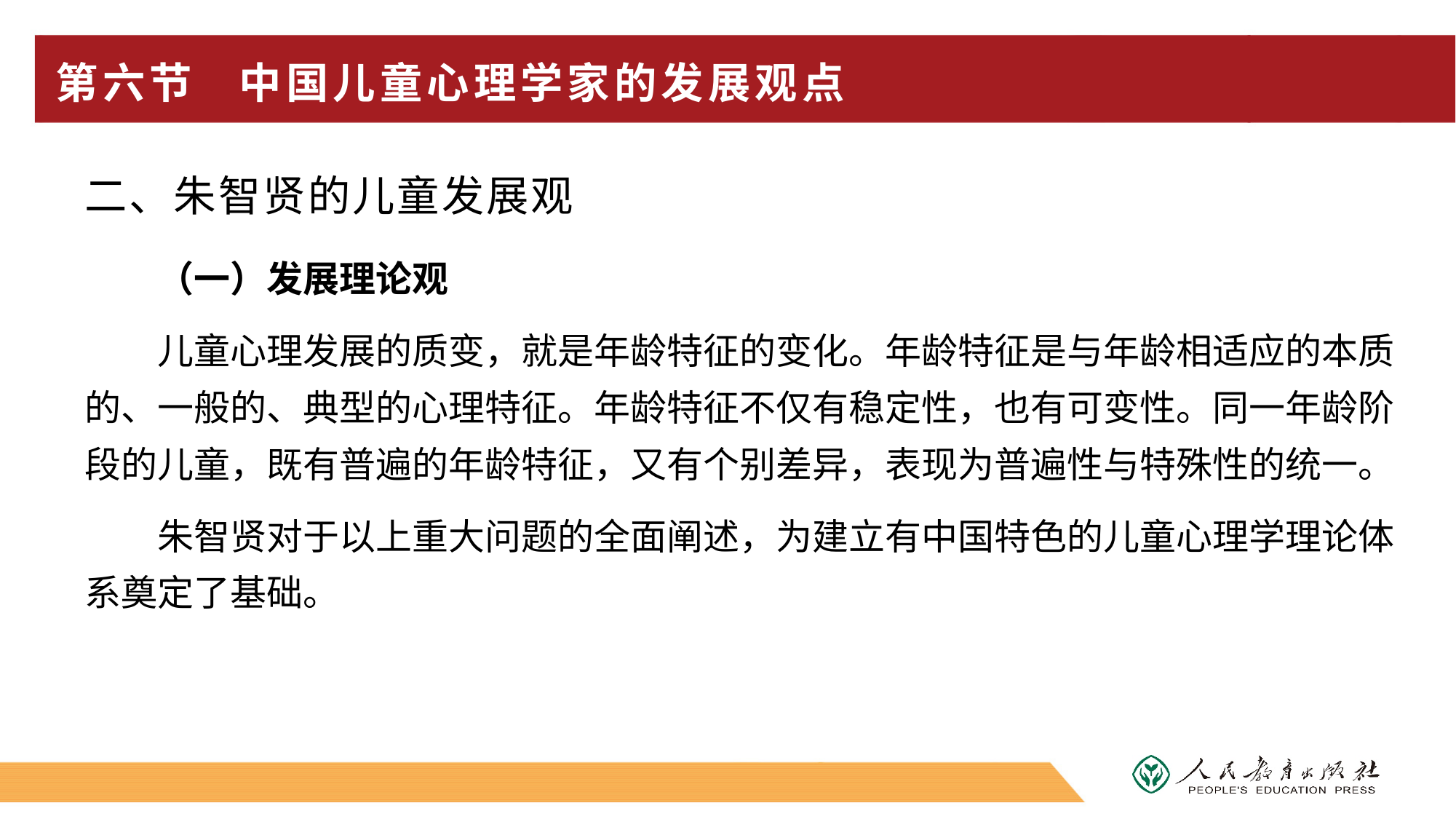

# 第六节   中国儿童心理学家的发展观点
二、朱智贤的儿童发展观
（一）发展理论观
儿童心理发展的质变，就是年龄特征的变化。年龄特征是与年龄相适应的本质的、一般的、典型的心理特征。年龄特征不仅有稳定性，也有可变性。同一年龄阶段的儿童，既有普遍的年龄特征，又有个别差异，表现为普遍性与特殊性的统一。
朱智贤对于以上重大问题的全面阐述，为建立有中国特色的儿童心理学理论体系奠定了基础。